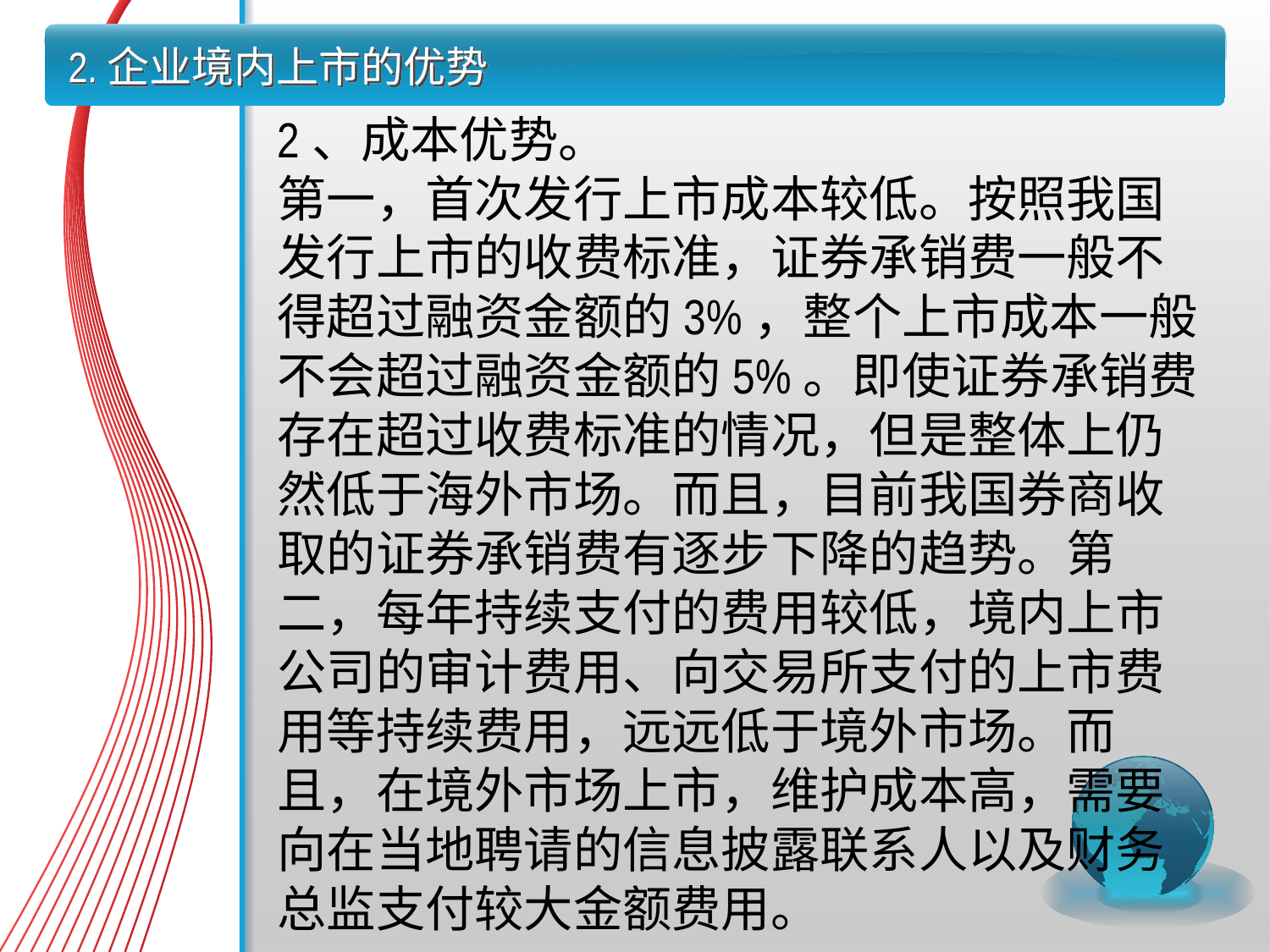

# 2.企业境内上市的优势
2、成本优势。
第一，首次发行上市成本较低。按照我国发行上市的收费标准，证券承销费一般不得超过融资金额的3%，整个上市成本一般不会超过融资金额的5%。即使证券承销费存在超过收费标准的情况，但是整体上仍然低于海外市场。而且，目前我国券商收取的证券承销费有逐步下降的趋势。第二，每年持续支付的费用较低，境内上市公司的审计费用、向交易所支付的上市费用等持续费用，远远低于境外市场。而且，在境外市场上市，维护成本高，需要向在当地聘请的信息披露联系人以及财务总监支付较大金额费用。